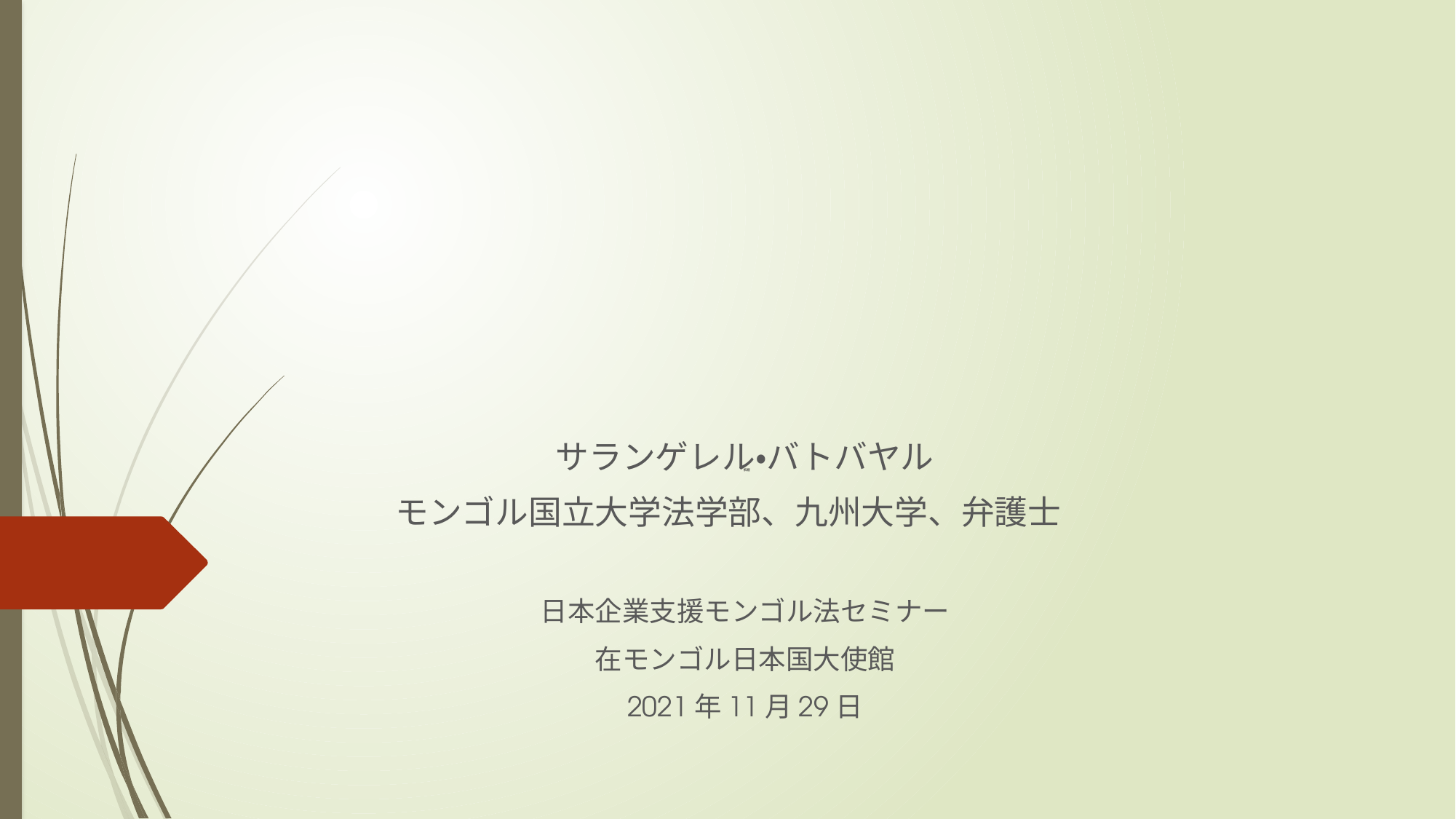

# 解雇
サランゲレル・バトバヤル
モンゴル国立大学法学部、九州大学、弁護士

日本企業支援モンゴル法セミナー
在モンゴル日本国大使館
2021年11月29日